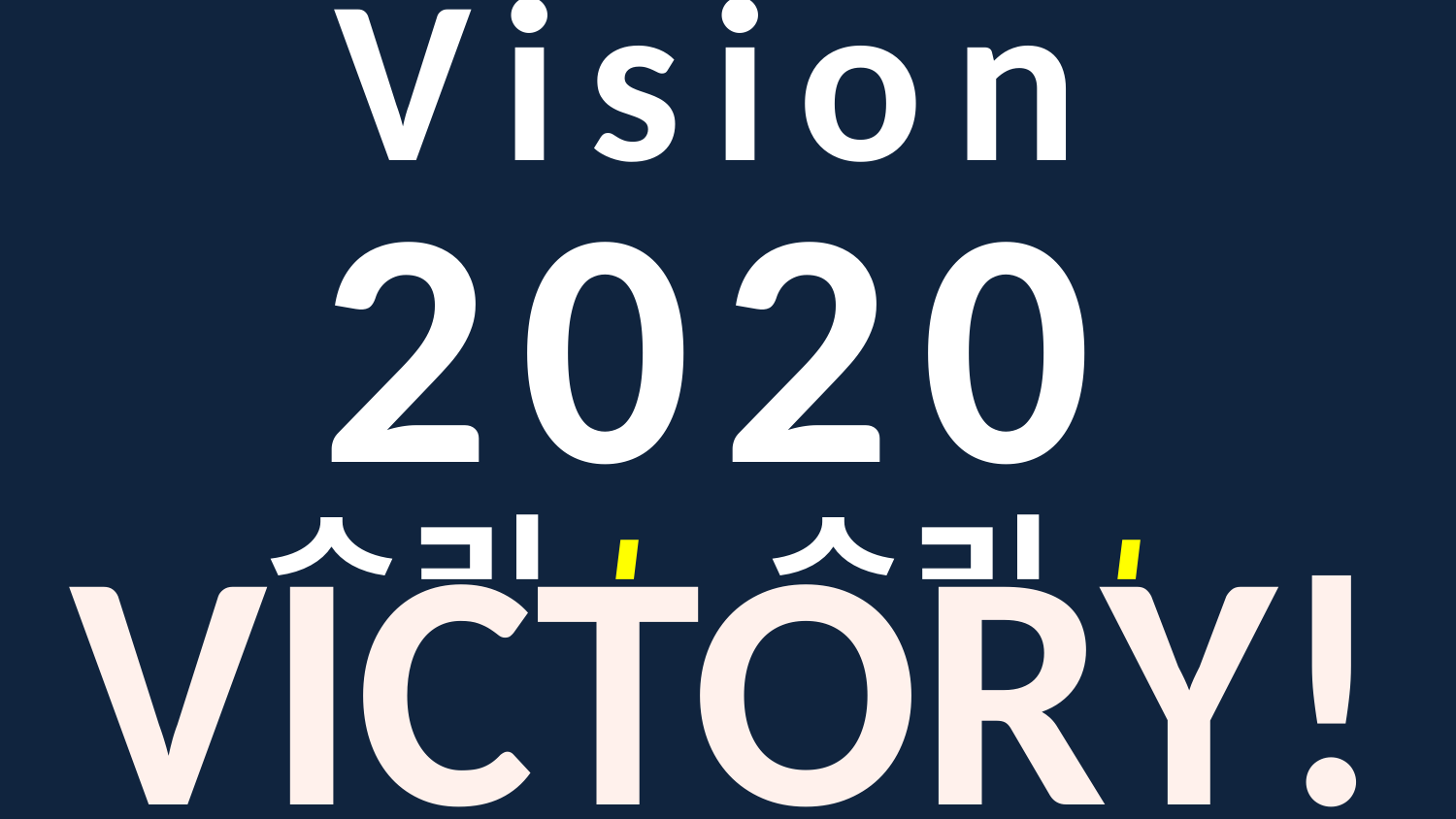

# Vision 2020 승리!  승리!  승리!
VICTORY!